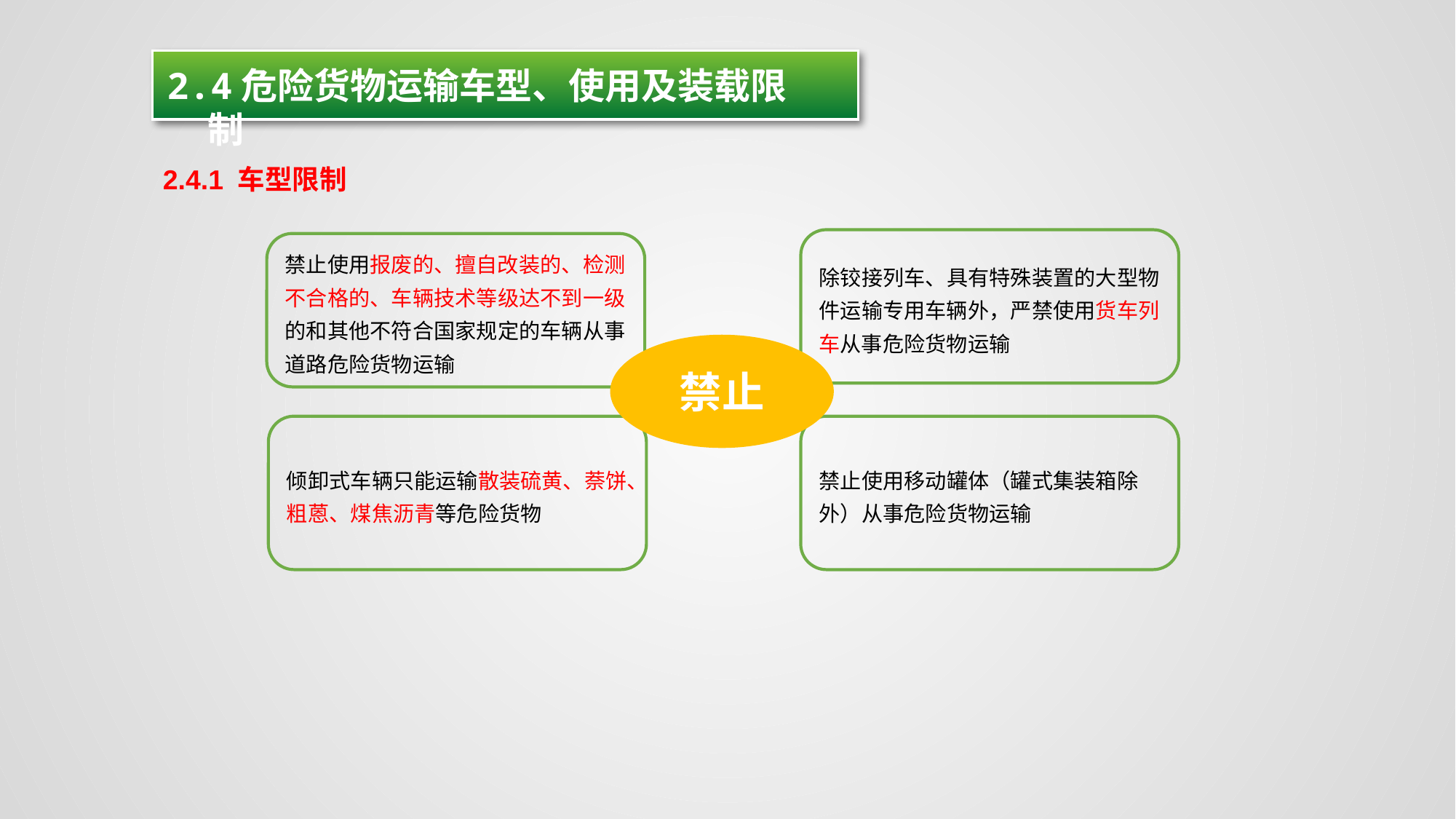

2.4危险货物运输车型、使用及装载限制
2.4.1 车型限制
除铰接列车、具有特殊装置的大型物件运输专用车辆外，严禁使用货车列车从事危险货物运输
禁止使用报废的、擅自改装的、检测不合格的、车辆技术等级达不到一级的和其他不符合国家规定的车辆从事道路危险货物运输
禁止
禁止使用移动罐体（罐式集装箱除外）从事危险货物运输
倾卸式车辆只能运输散装硫黄、萘饼、粗蒽、煤焦沥青等危险货物